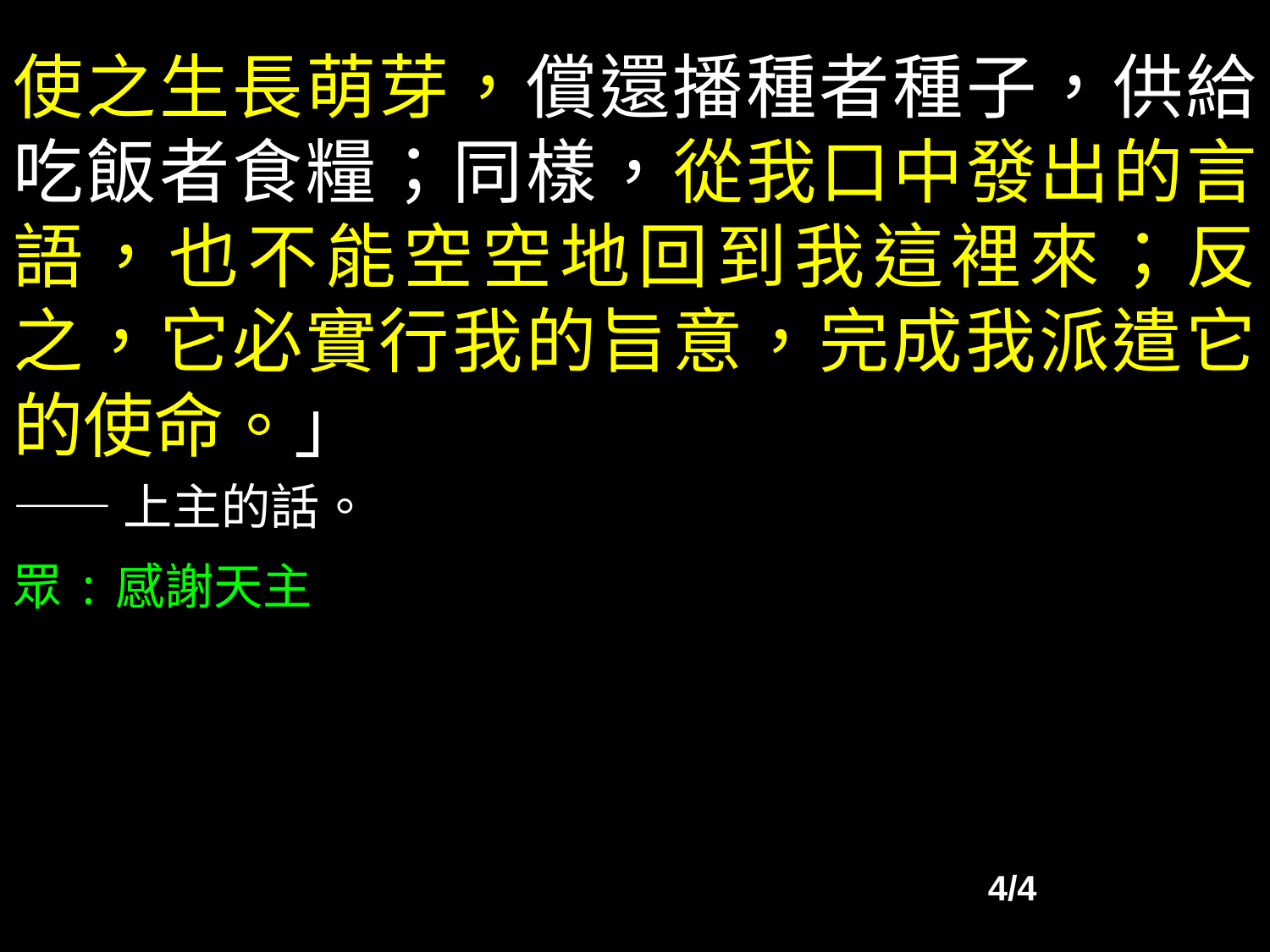

使之生長萌芽，償還播種者種子，供給吃飯者食糧；同樣，從我口中發出的言語，也不能空空地回到我這裡來；反之，它必實行我的旨意，完成我派遣它的使命。」
——上主的話。
眾:感謝天主

4/4